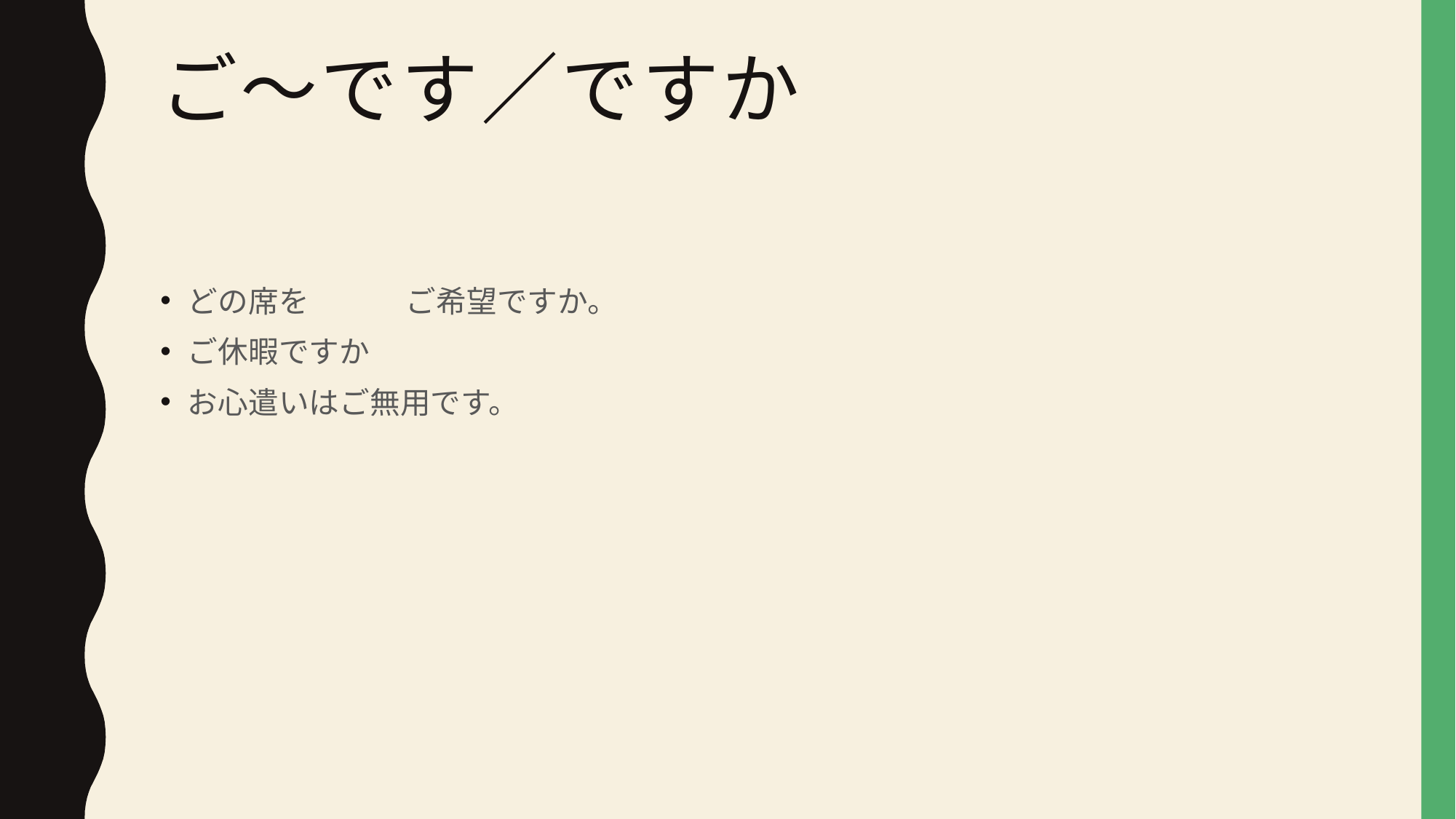

# ご～です／ですか
どの席を	ご希望ですか。
ご休暇ですか
お心遣いはご無用です。